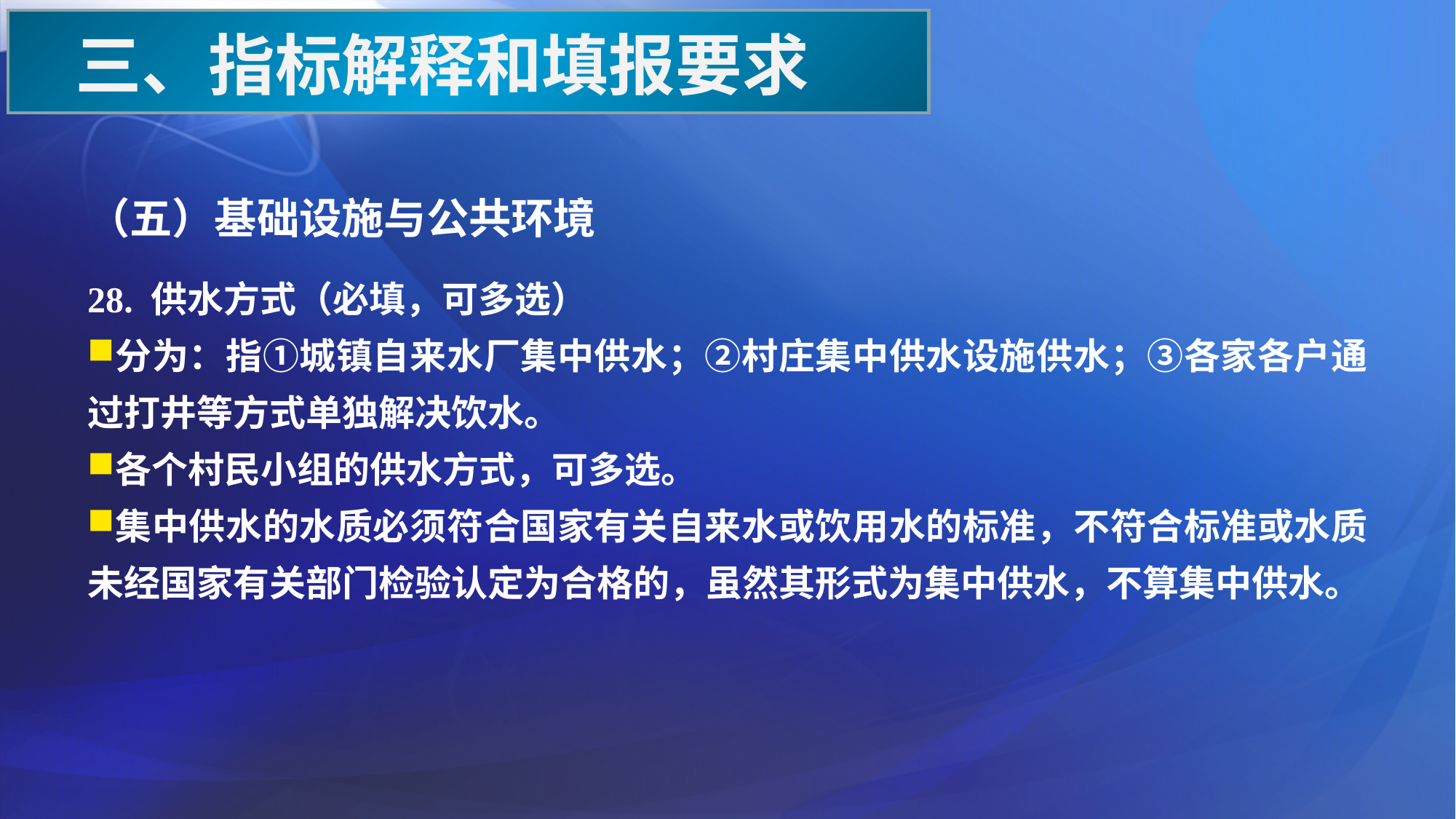

三、指标解释和填报要求
（五）基础设施与公共环境

28. 供水方式（必填，可多选）
分为：指①城镇自来水厂集中供水；②村庄集中供水设施供水；③各家各户通过打井等方式单独解决饮水。
各个村民小组的供水方式，可多选。
集中供水的水质必须符合国家有关自来水或饮用水的标准，不符合标准或水质未经国家有关部门检验认定为合格的，虽然其形式为集中供水，不算集中供水。